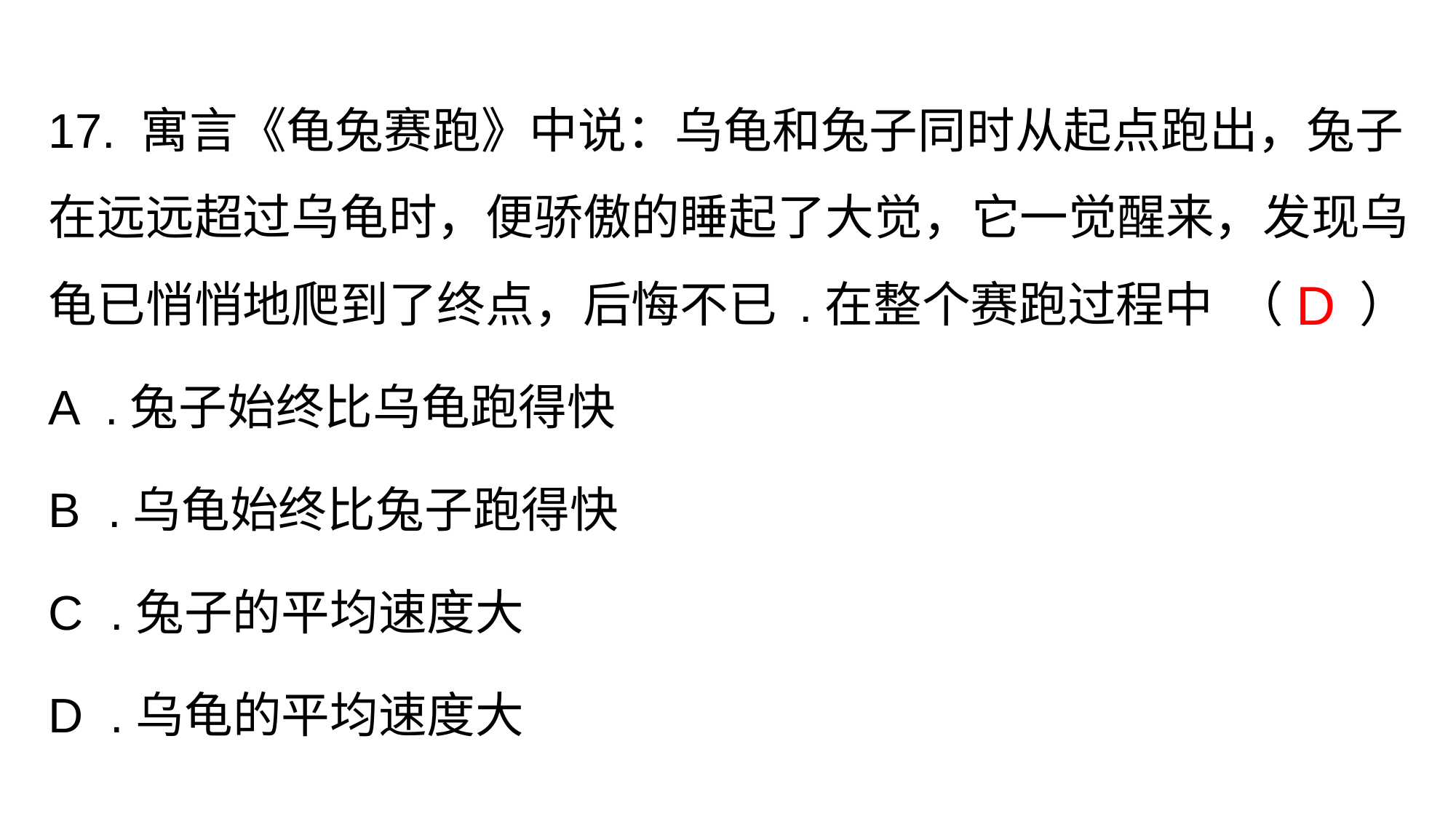

17. 寓言《龟兔赛跑》中说：乌龟和兔子同时从起点跑出，兔子在远远超过乌龟时，便骄傲的睡起了大觉，它一觉醒来，发现乌龟已悄悄地爬到了终点，后悔不已 .在整个赛跑过程中  （       ）
A  .兔子始终比乌龟跑得快
B  .乌龟始终比兔子跑得快
C  .兔子的平均速度大
D  .乌龟的平均速度大
D